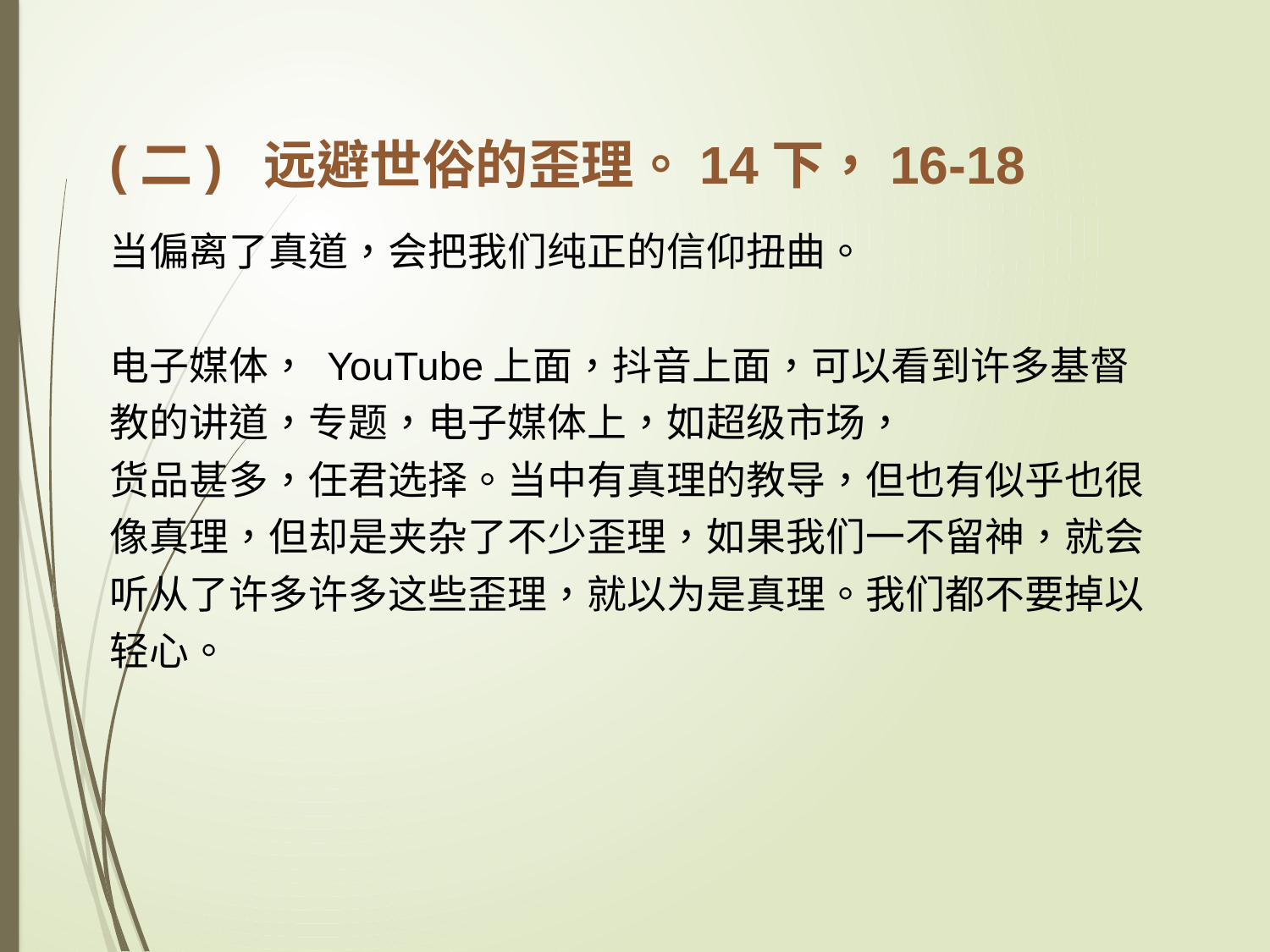

(二)	 远避世俗的歪理。14下，16-18
当偏离了真道，会把我们纯正的信仰扭曲。

电子媒体， YouTube上面，抖音上面，可以看到许多基督教的讲道，专题，电子媒体上，如超级市场，
货品甚多，任君选择。当中有真理的教导，但也有似乎也很像真理，但却是夹杂了不少歪理，如果我们一不留神，就会听从了许多许多这些歪理，就以为是真理。我们都不要掉以轻心。